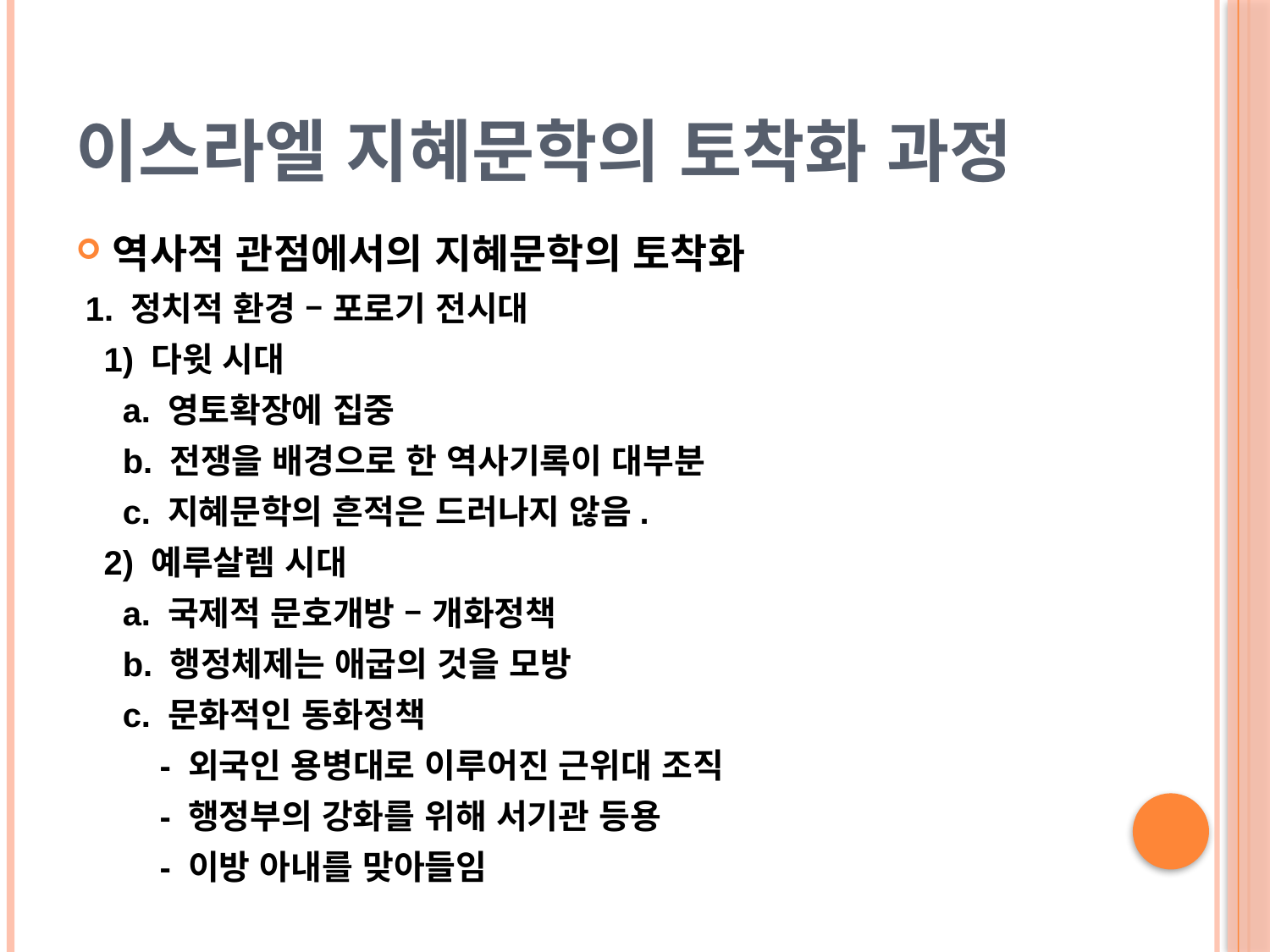

# 이스라엘 지혜문학의 토착화 과정
역사적 관점에서의 지혜문학의 토착화
 1. 정치적 환경 – 포로기 전시대
   1) 다윗 시대
     a. 영토확장에 집중
     b. 전쟁을 배경으로 한 역사기록이 대부분
     c. 지혜문학의 흔적은 드러나지 않음.
   2) 예루살렘 시대
     a. 국제적 문호개방 – 개화정책
     b. 행정체제는 애굽의 것을 모방
     c. 문화적인 동화정책
         - 외국인 용병대로 이루어진 근위대 조직
         - 행정부의 강화를 위해 서기관 등용
         - 이방 아내를 맞아들임